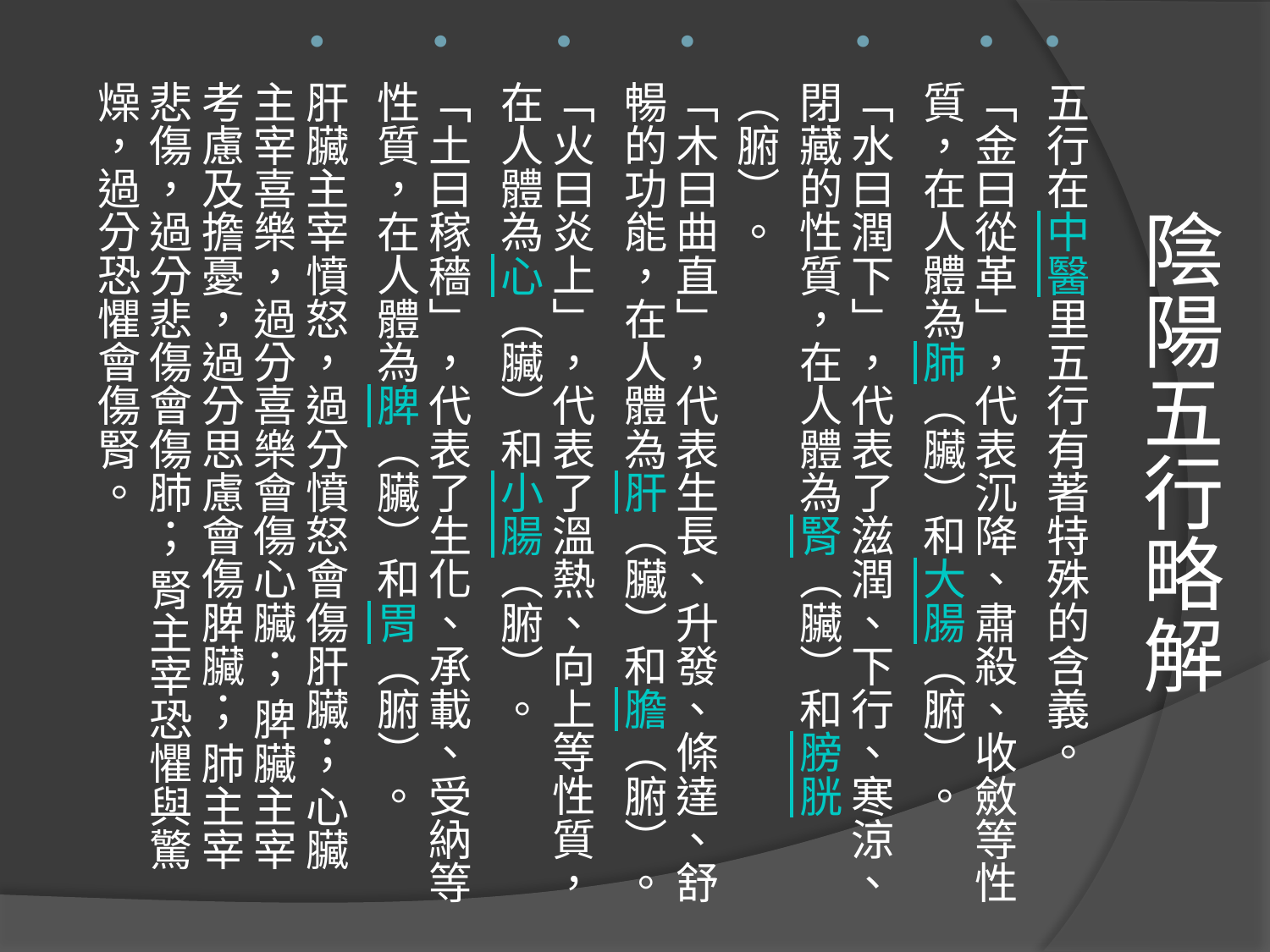

五行在中醫里五行有著特殊的含義。
「金曰從革」，代表沉降、肅殺、收斂等性質，在人體為肺（臟）和大腸（腑）。
「水曰潤下」，代表了滋潤、下行、寒涼、閉藏的性質，在人體為腎（臟）和膀胱（腑）。
「木曰曲直」，代表生長、升發、條達、舒暢的功能，在人體為肝（臟）和膽（腑）。
「火曰炎上」，代表了溫熱、向上等性質，在人體為心（臟）和小腸（腑）。
「土曰稼穡」，代表了生化、承載、受納等性質，在人體為脾（臟）和胃（腑）。
肝臟主宰憤怒，過分憤怒會傷肝臟； 心臟主宰喜樂，過分喜樂會傷心臟； 脾臟主宰考慮及擔憂，過分思慮會傷脾臟； 肺主宰悲傷，過分悲傷會傷肺； 腎主宰恐懼與驚燥，過分恐懼會傷腎。

# 陰陽五行略解